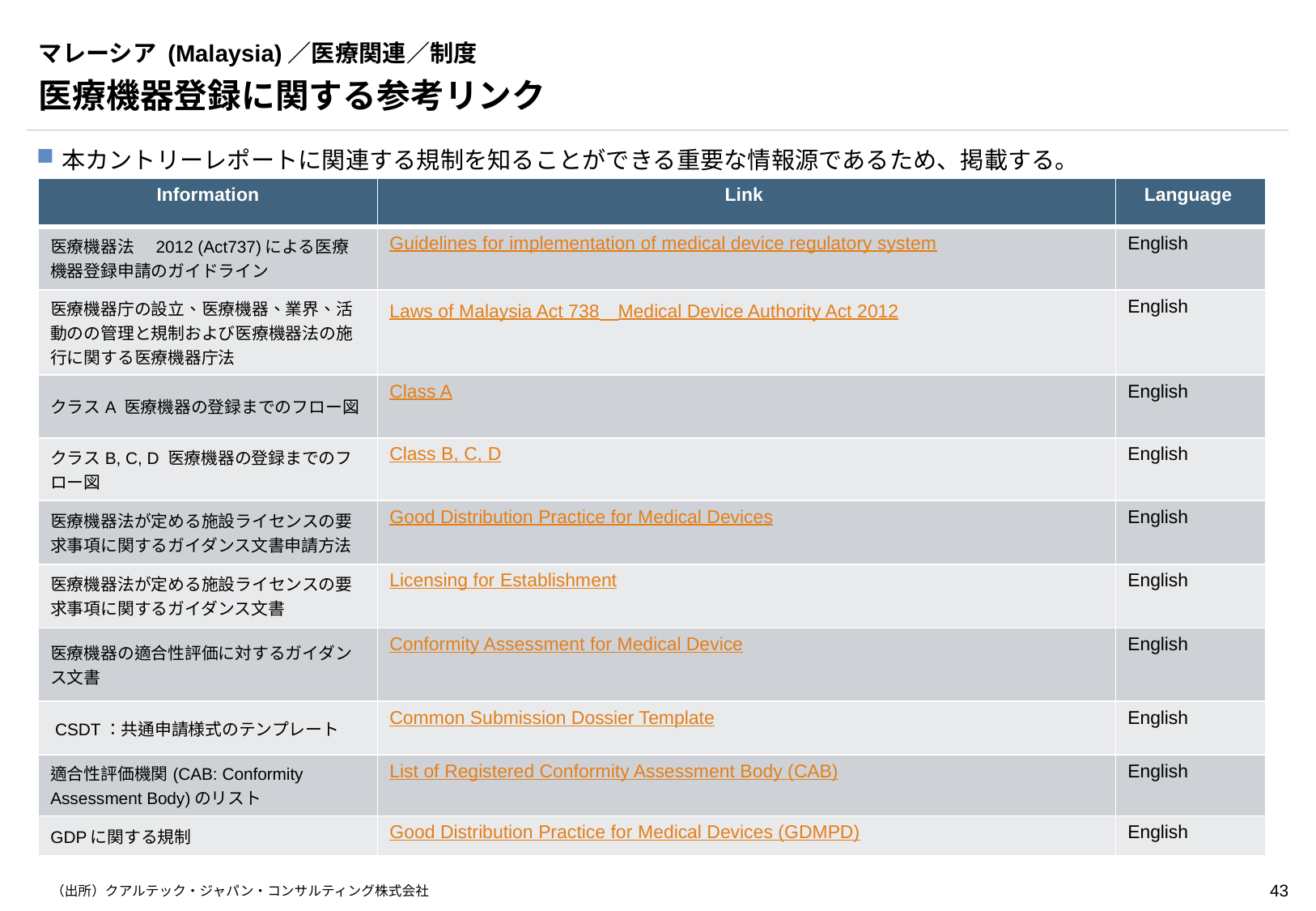

# マレーシア (Malaysia)／医療関連／制度
医療機器登録に関する参考リンク
本カントリーレポートに関連する規制を知ることができる重要な情報源であるため、掲載する。
| Information | Link | Language |
| --- | --- | --- |
| 医療機器法　2012 (Act737)による医療機器登録申請のガイドライン | Guidelines for implementation of medical device regulatory system | English |
| 医療機器庁の設立、医療機器、業界、活動のの管理と規制および医療機器法の施行に関する医療機器庁法 | Laws of Malaysia Act 738　Medical Device Authority Act 2012 | English |
| クラスA 医療機器の登録までのフロー図 | Class A | English |
| クラスB, C, D 医療機器の登録までのフロー図 | Class B, C, D | English |
| 医療機器法が定める施設ライセンスの要求事項に関するガイダンス文書申請方法 | Good Distribution Practice for Medical Devices | English |
| 医療機器法が定める施設ライセンスの要求事項に関するガイダンス文書 | Licensing for Establishment | English |
| 医療機器の適合性評価に対するガイダンス文書 | Conformity Assessment for Medical Device | English |
| CSDT：共通申請様式のテンプレート | Common Submission Dossier Template | English |
| 適合性評価機関(CAB: Conformity Assessment Body)のリスト | List of Registered Conformity Assessment Body (CAB) | English |
| GDPに関する規制 | Good Distribution Practice for Medical Devices (GDMPD) | English |
（出所）クアルテック・ジャパン・コンサルティング株式会社